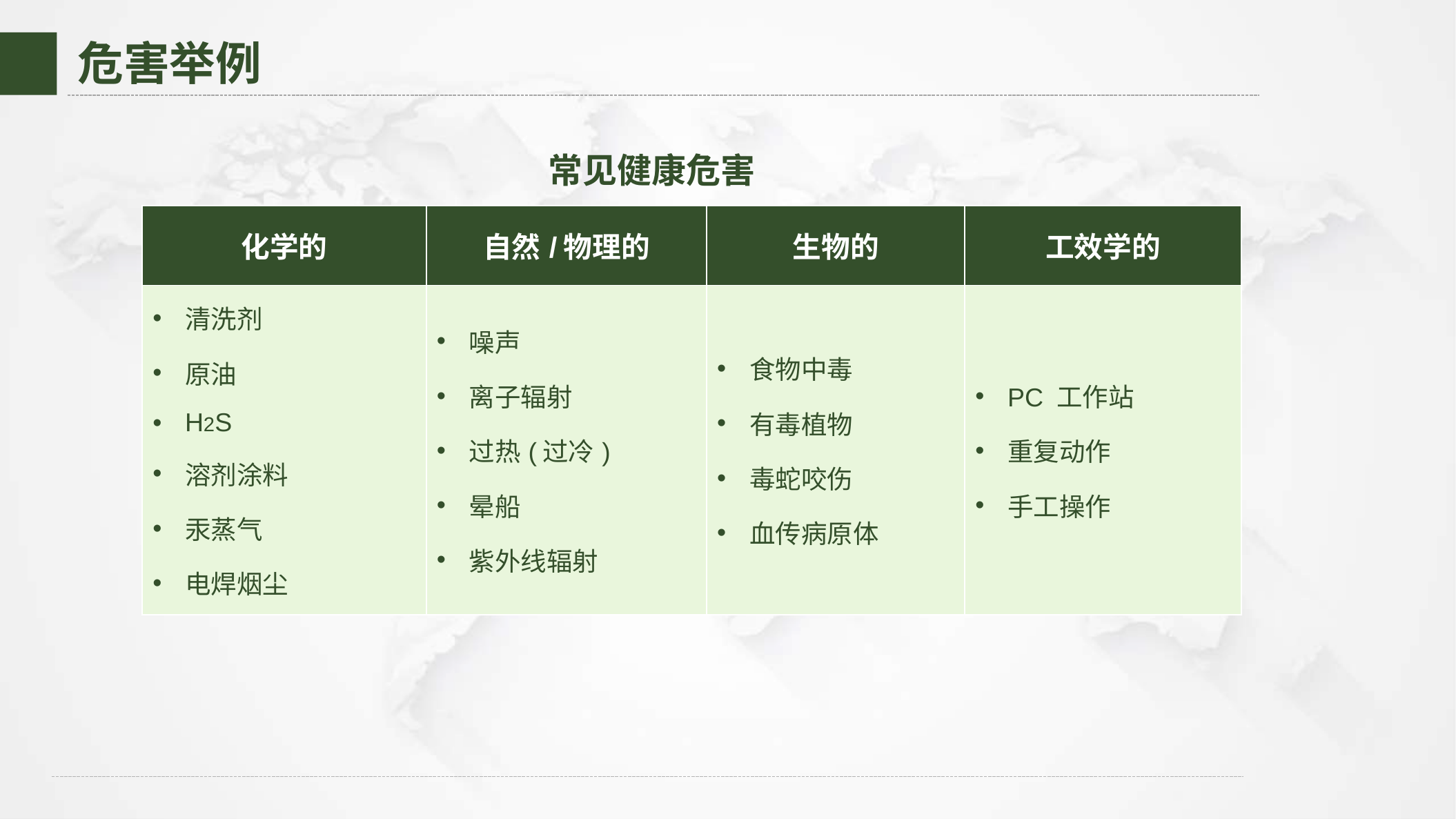

危害举例
常见健康危害
| 化学的 | 自然/物理的 | 生物的 | 工效学的 |
| --- | --- | --- | --- |
| 清洗剂 原油 H2S 溶剂涂料 汞蒸气 电焊烟尘 | 噪声 离子辐射 过热(过冷) 晕船 紫外线辐射 | 食物中毒 有毒植物 毒蛇咬伤 血传病原体 | PC 工作站 重复动作 手工操作 |